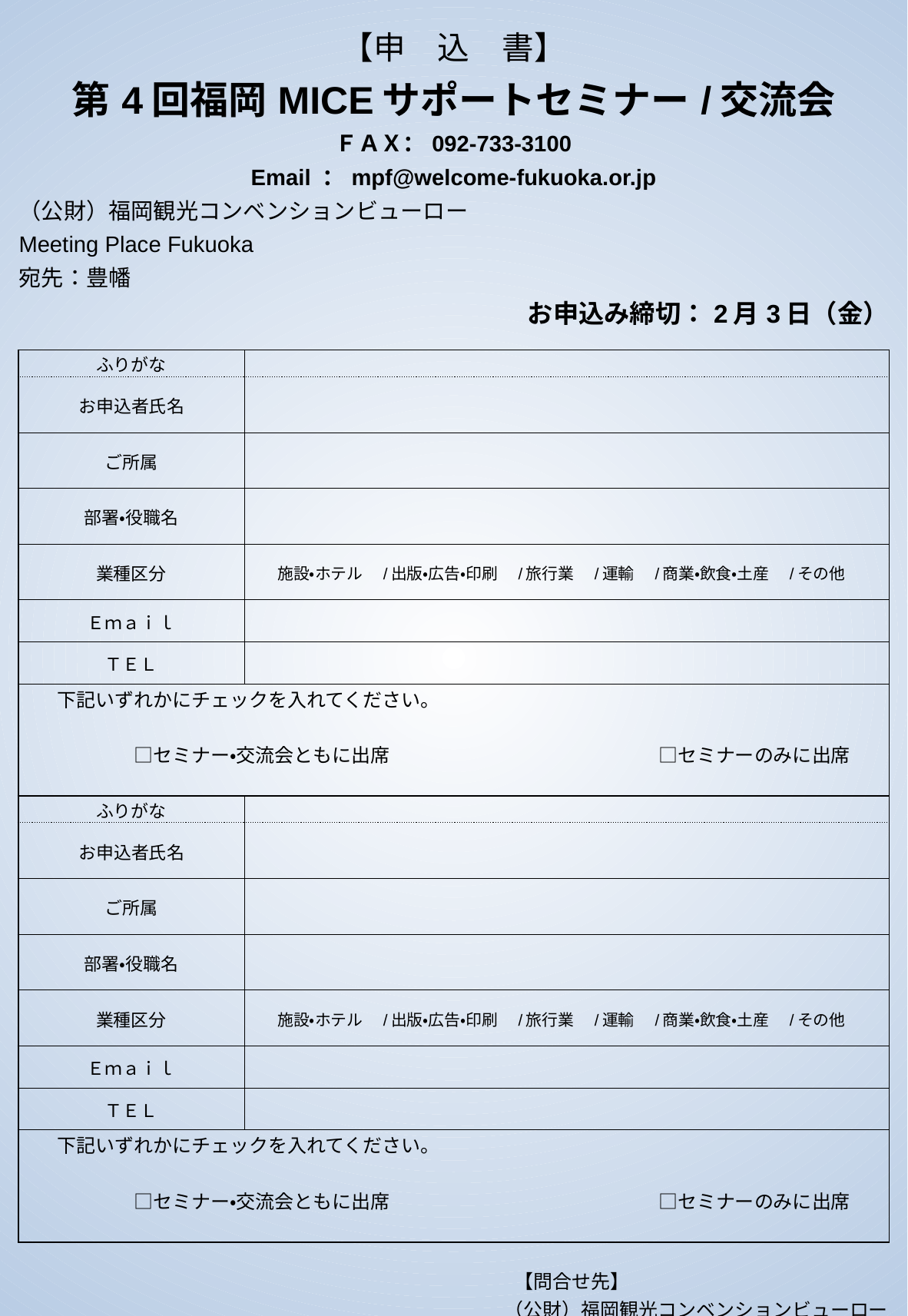

| 【申　込　書】 |  |
| --- | --- |
| 第4回福岡MICEサポートセミナー/交流会 |  |
| ＦＡＸ：092-733-3100 |  |
| Email ：mpf@welcome-fukuoka.or.jp |  |
| （公財）福岡観光コンベンションビューロー |  |
| Meeting Place Fukuoka |  |
| 宛先：豊幡 |  |
|  | お申込み締切：2月3日（金） |
|  |  |
| ふりがな |  |
| お申込者氏名 |  |
| ご所属 |  |
| 部署・役職名 |  |
| 業種区分 | 施設・ホテル　/出版・広告・印刷　/旅行業　/運輸　/商業・飲食・土産　/その他 |
| Ｅｍａｉｌ |  |
| ＴＥＬ |  |
| 下記いずれかにチェックを入れてください。 　　　　　　□セミナー・交流会ともに出席　　　　　　　　　　　　　　□セミナーのみに出席 |  |
| ふりがな |  |
| お申込者氏名 |  |
| ご所属 |  |
| 部署・役職名 |  |
| 業種区分 | 施設・ホテル　/出版・広告・印刷　/旅行業　/運輸　/商業・飲食・土産　/その他 |
| Ｅｍａｉｌ |  |
| ＴＥＬ |  |
| 下記いずれかにチェックを入れてください。 　　　　　　□セミナー・交流会ともに出席　　　　　　　　　　　　　　□セミナーのみに出席 |  |
|  |  |
|  | 【問合せ先】 |
|  | （公財）福岡観光コンベンションビューロー |
|  | Meeting Place Fukuoka |
|  | 営業担当　： |
|  | 企画運営担当： 田鍋/辰馬 |
|  | ＴＥＬ：０９２－７３３－０１０１ |
|  | ＦＡＸ：０９２－７３３－３１００ |